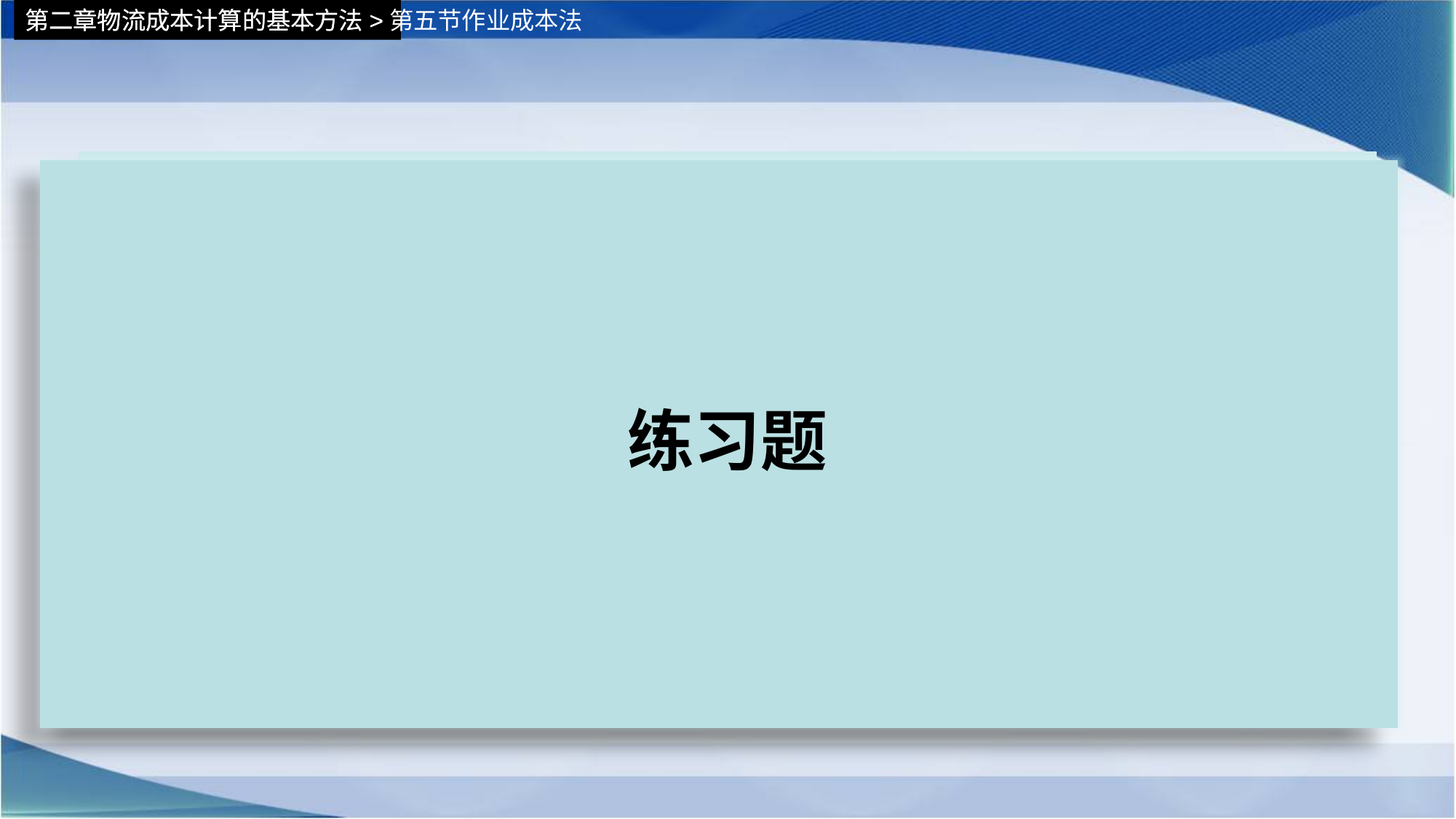

第二章物流成本计算的基本方法>
第二章物流成本计算的基本方法>第五节作业成本法

练习题